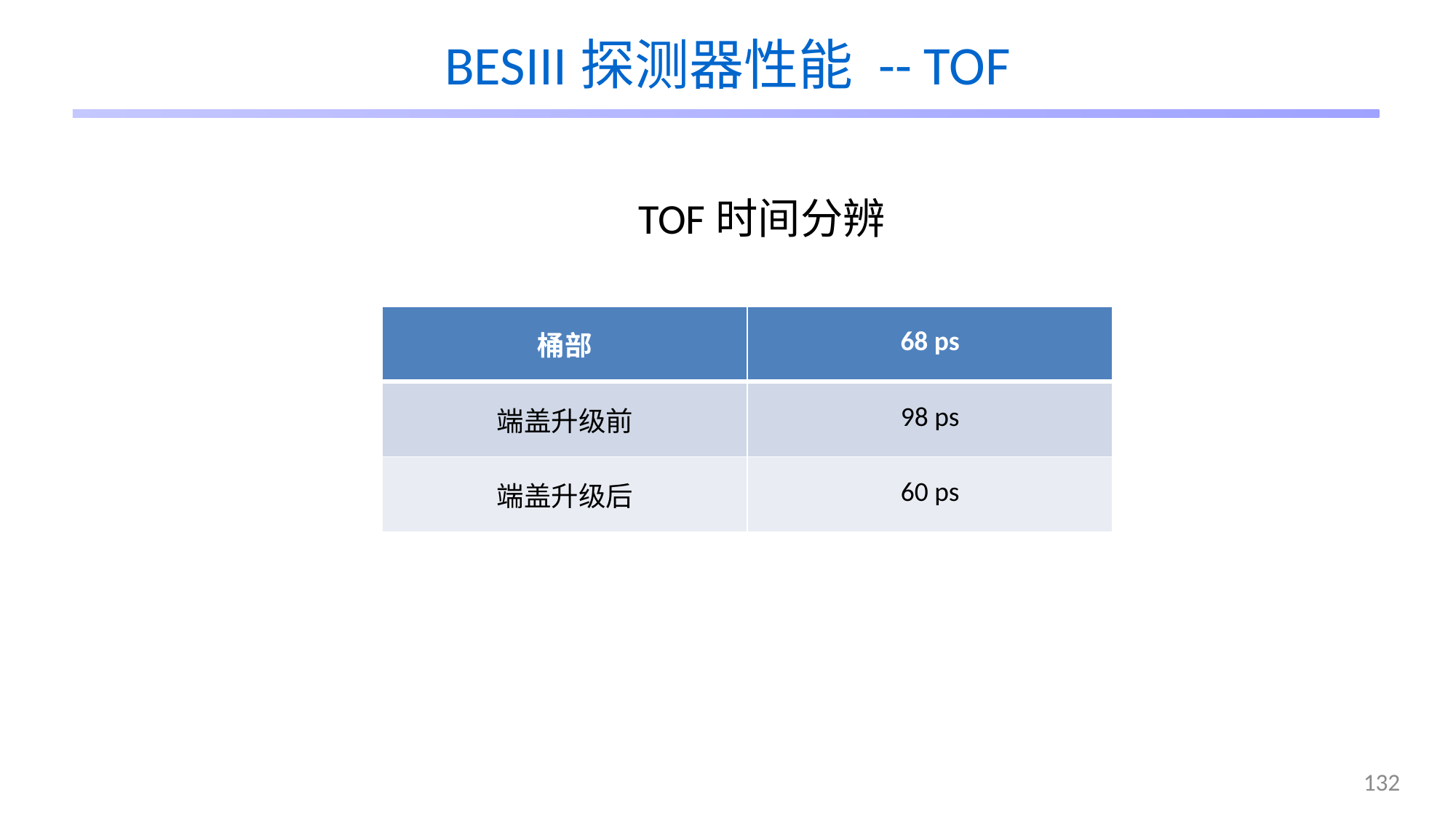

# BESIII探测器性能 -- TOF
TOF时间分辨
| 桶部 | 68 ps |
| --- | --- |
| 端盖升级前 | 98 ps |
| 端盖升级后 | 60 ps |
132